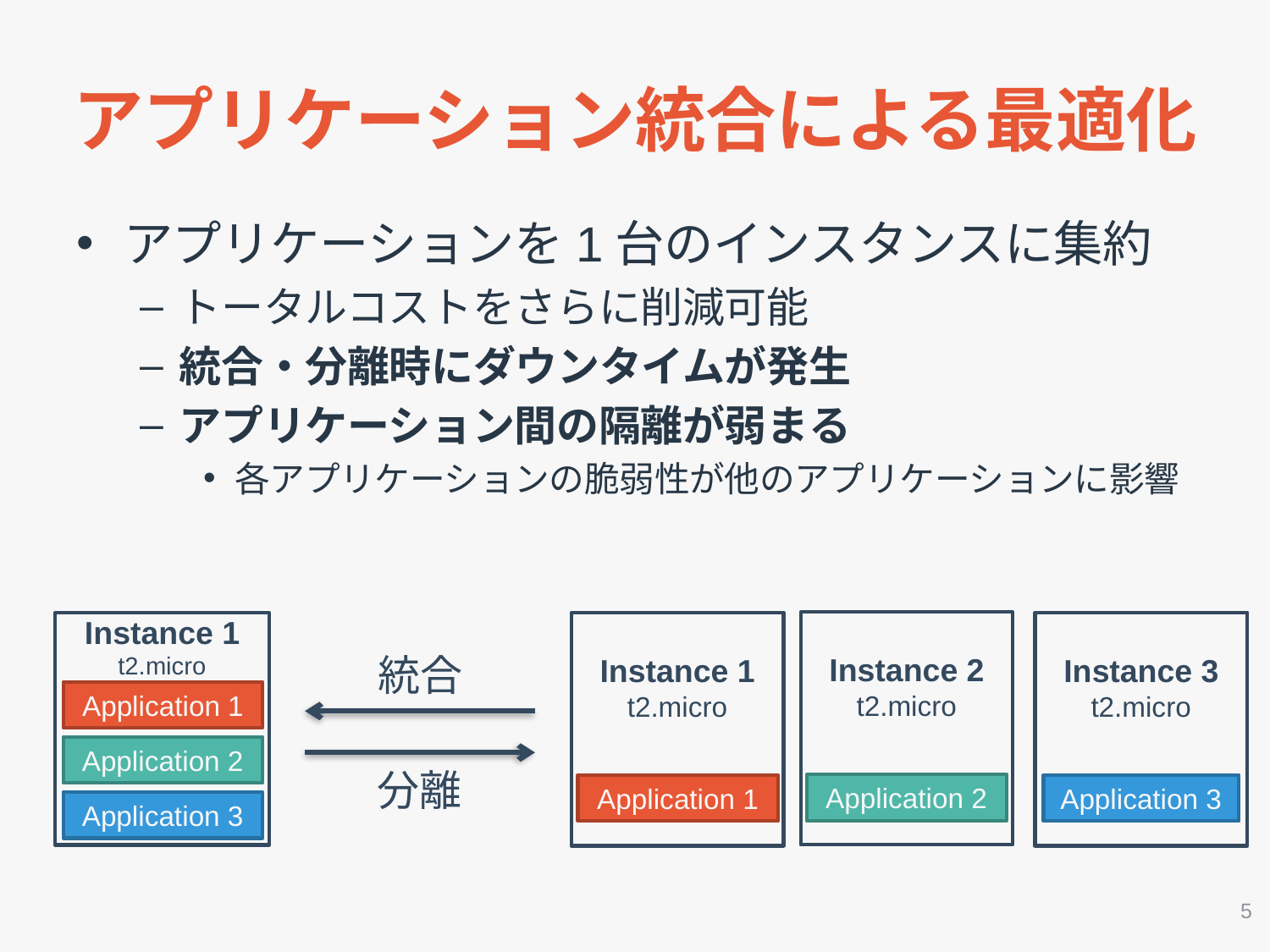

# アプリケーション統合による最適化
アプリケーションを1台のインスタンスに集約
トータルコストをさらに削減可能
統合・分離時にダウンタイムが発生
アプリケーション間の隔離が弱まる
各アプリケーションの脆弱性が他のアプリケーションに影響
Instance 2
t2.micro

Instance 1
t2.micro

Instance 1
t2.micro

Instance 3
t2.micro

統合
Application 1
Application 2
分離
Application 2
Application 1
Application 3
Application 3
5